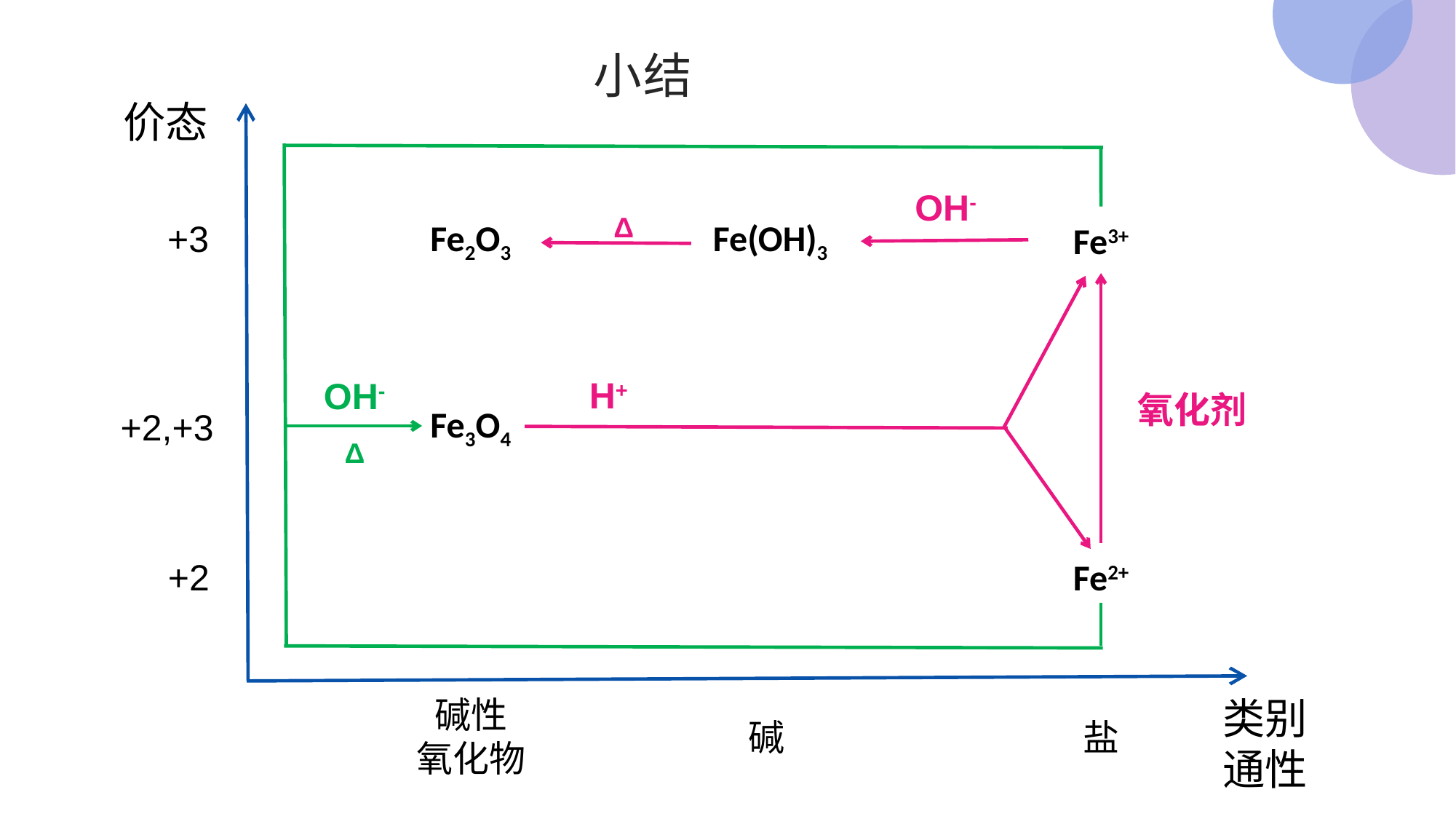

小结
价态
OH-
Δ
Fe2O3
Fe(OH)3
Fe3+
+3
H+
OH-
氧化剂
Fe3O4
+2,+3
Δ
Fe2+
+2
碱性
氧化物
类别
通性
碱
盐